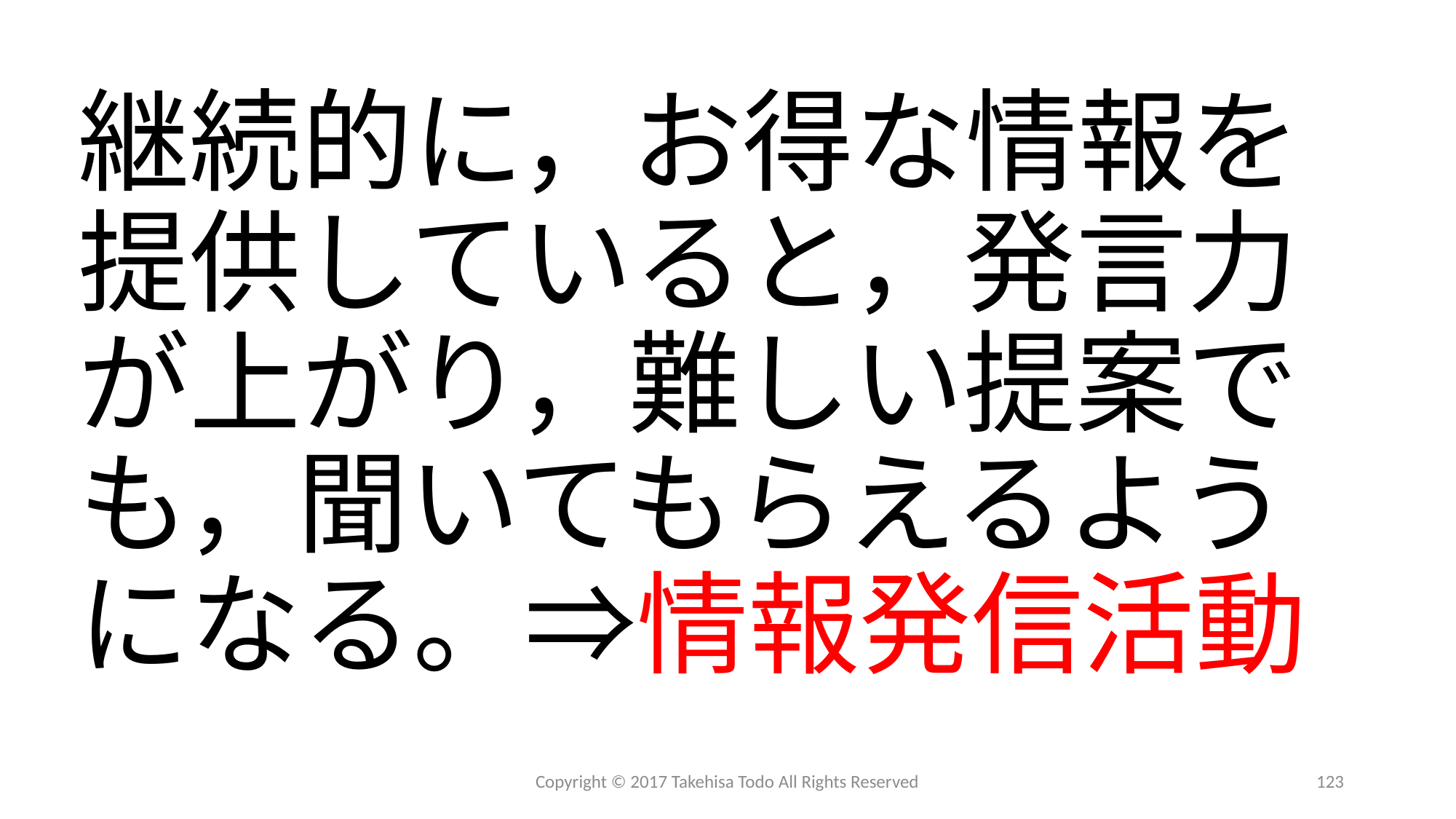

# 継続的に，お得な情報を提供していると，発言力が上がり，難しい提案でも，聞いてもらえるようになる。⇒情報発信活動
Copyright © 2017 Takehisa Todo All Rights Reserved
123